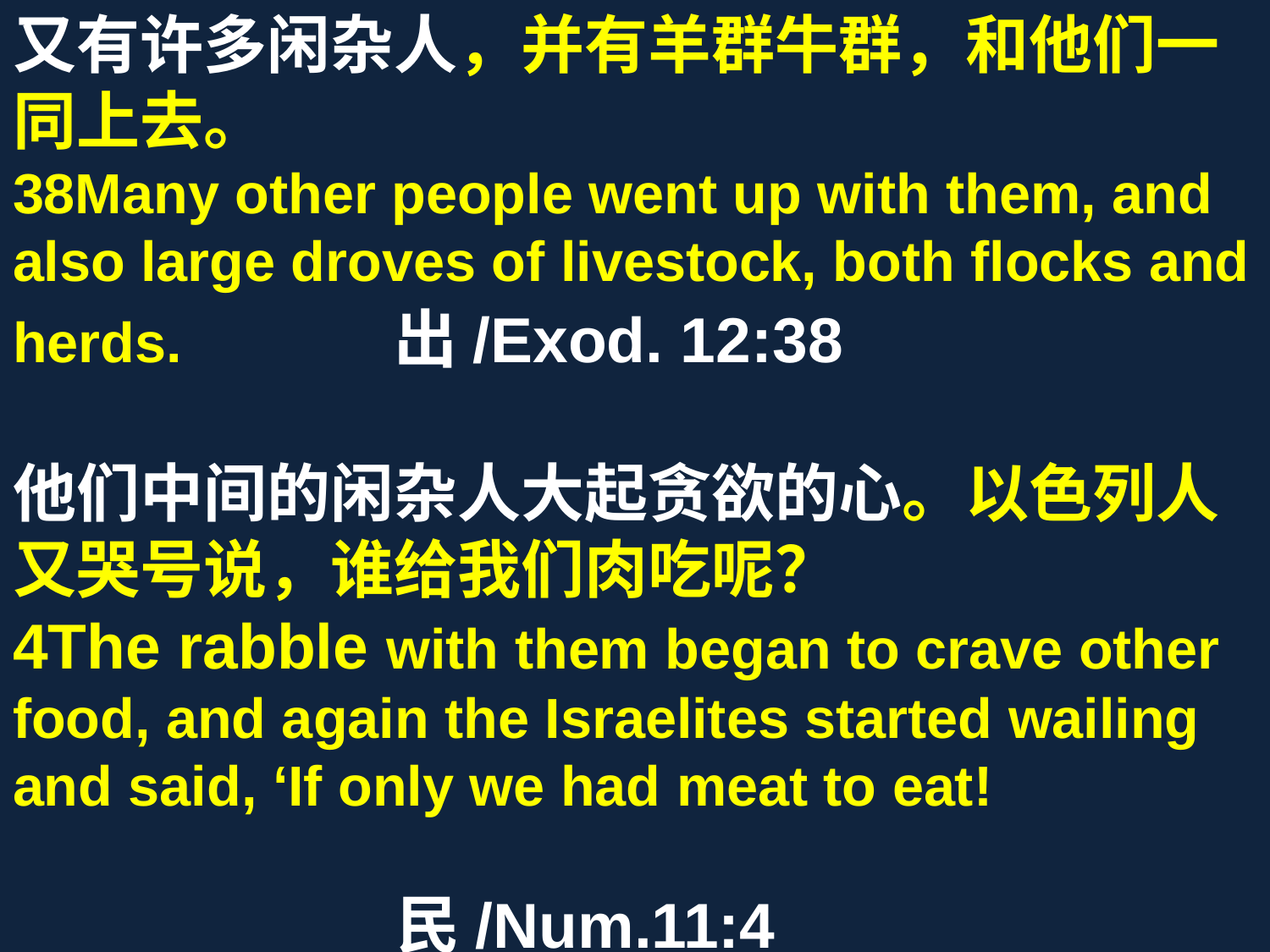

# 又有许多闲杂人，并有羊群牛群，和他们一同上去。 38Many other people went up with them, and also large droves of livestock, both flocks and herds.           出/Exod. 12:38 他们中间的闲杂人大起贪欲的心。以色列人又哭号说，谁给我们肉吃呢？ 4The rabble with them began to crave other food, and again the Israelites started wailing and said, ‘If only we had meat to eat! 民/Num.11:4